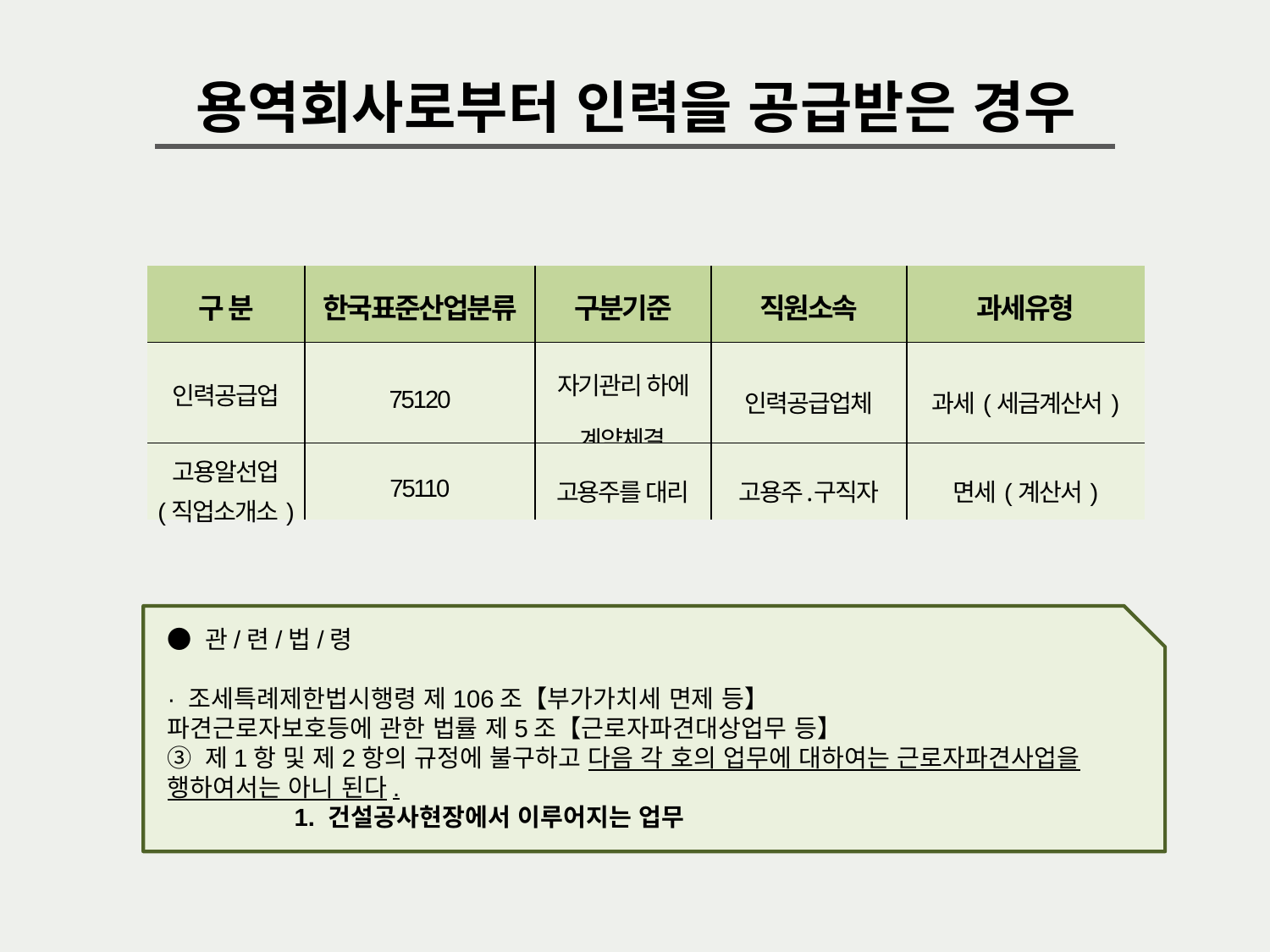

용역회사로부터 인력을 공급받은 경우
| 구 분 | 한국표준산업분류 | 구분기준 | 직원소속 | 과세유형 |
| --- | --- | --- | --- | --- |
| 인력공급업 | 75120 | 자기관리 하에 계약체결 | 인력공급업체 | 과세(세금계산서) |
| 고용알선업 (직업소개소) | 75110 | 고용주를 대리 | 고용주․구직자 | 면세(계산서) |

● 관/련/법/령

· 조세특례제한법시행령 제106조【부가가치세 면제 등】
파견근로자보호등에 관한 법률 제5조【근로자파견대상업무 등】
③ 제1항 및 제2항의 규정에 불구하고 다음 각 호의 업무에 대하여는 근로자파견사업을 행하여서는 아니 된다.
	1. 건설공사현장에서 이루어지는 업무